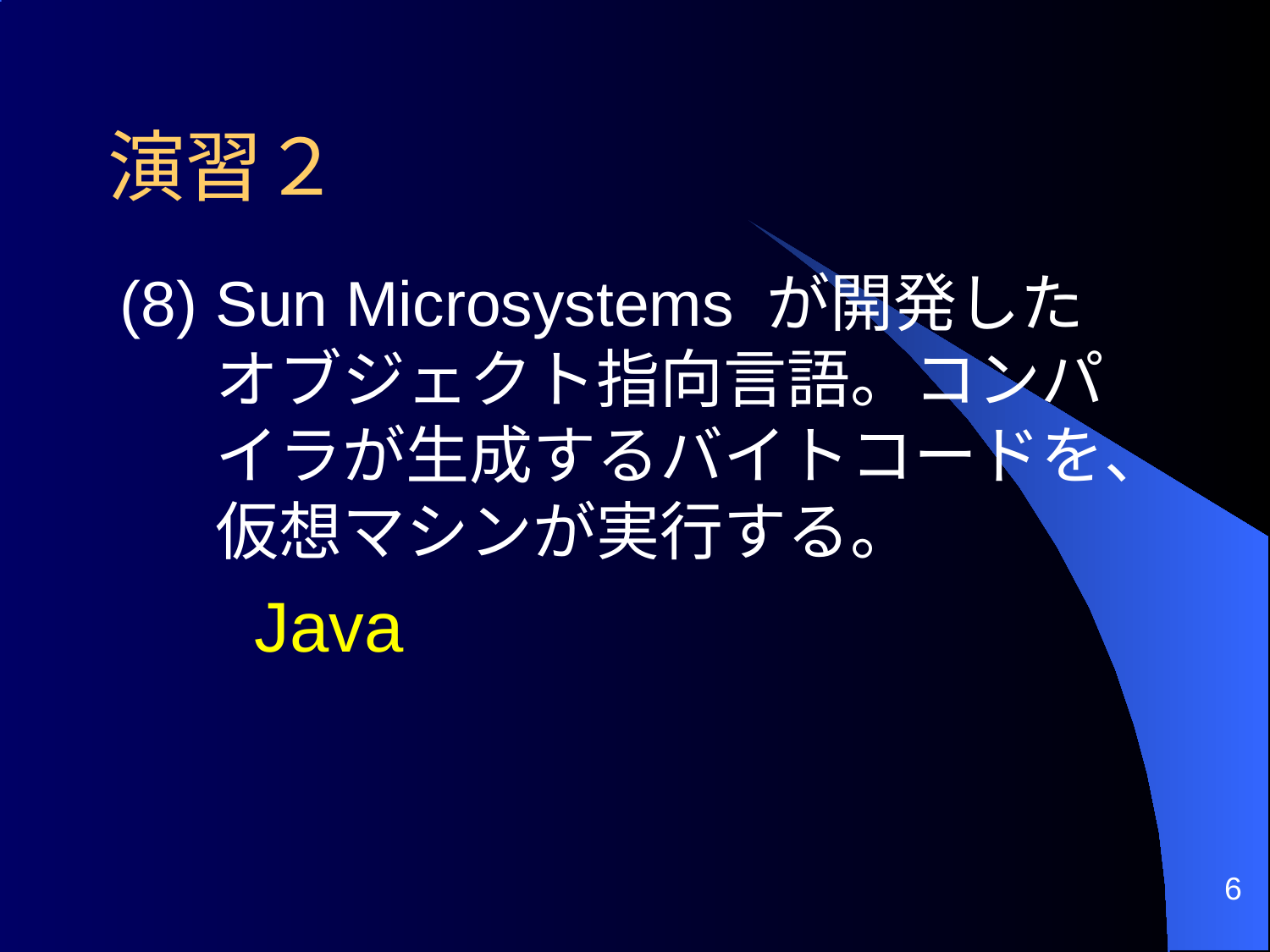

演習２
(8) Sun Microsystems が開発した オブジェクト指向言語。コンパイラが生成するバイトコードを、仮想マシンが実行する。
	  Java
6